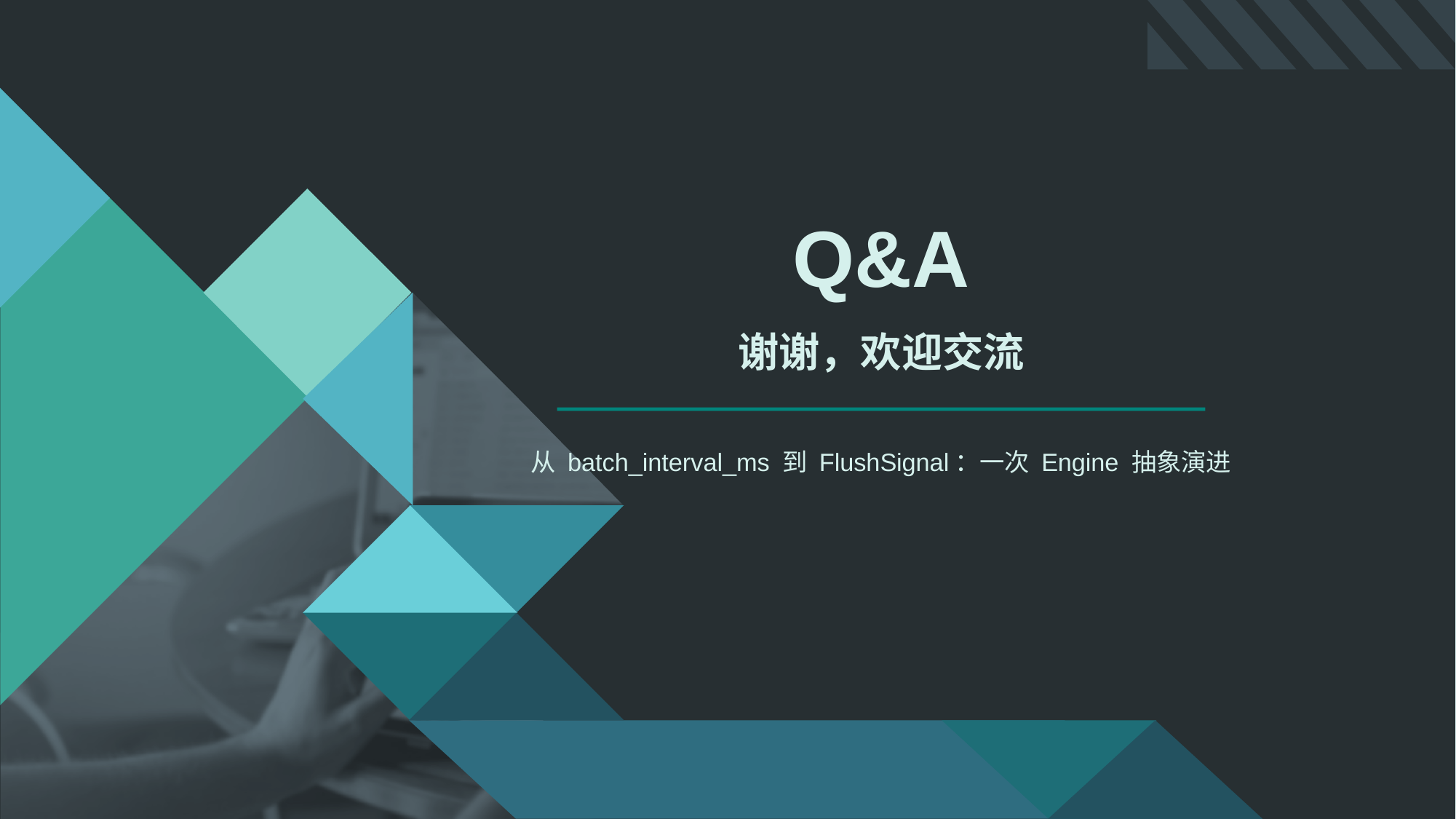

Q&A
谢谢，欢迎交流

从 batch_interval_ms 到 FlushSignal：一次 Engine 抽象演进